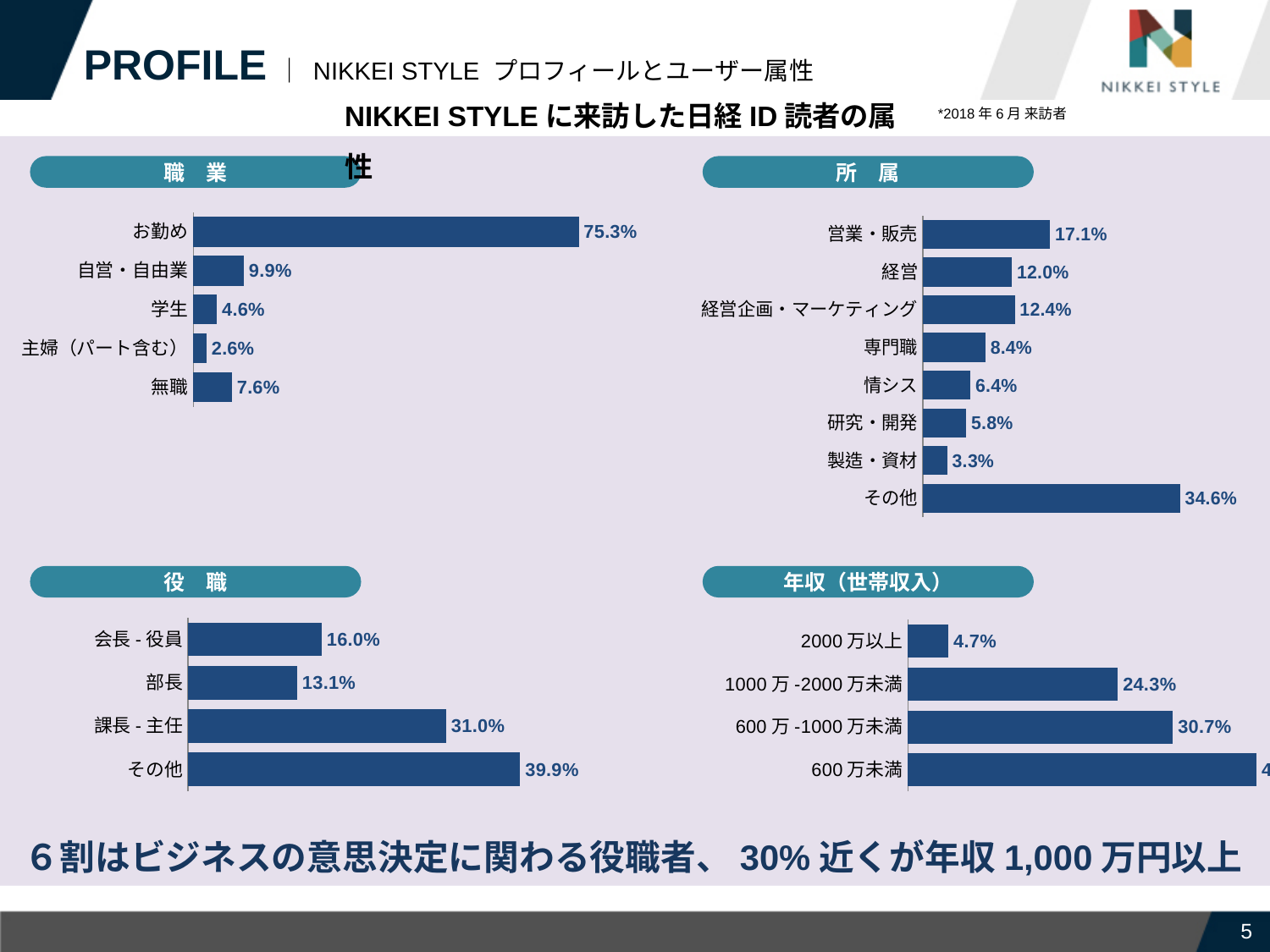

PROFILE｜ NIKKEI STYLE プロフィールとユーザー属性
NIKKEI STYLEに来訪した日経ID読者の属性
*2018年6月 来訪者

職　業
所　属

### Chart

| Category |  |
|---|---|
| 営業・販売 | 0.17126868157491507 |
| 経営 | 0.11989296262574671 |
| 経営企画・マーケティング | 0.12363482933978814 |
| 専門職 | 0.08418644933490262 |
| 情シス | 0.06407363816037841 |
| 研究・開発 | 0.05827763096533499 |
| 製造・資材 | 0.03267526814860874 |
| その他 | 0.34599053985032535 |

### Chart

| Category |  |
|---|---|
| お勤め | 0.7533856306151114 |
| 自営・自由業 | 0.09905122836774176 |
| 学生 | 0.046225168571655734 |
| 主婦（パート含む） | 0.025742907875258868 |
| 無職 | 0.0755950645702322 |
役　職
年収（世帯収入）

### Chart

| Category |  |
|---|---|
| 会長-役員 | 0.16046279229863872 |
| 部長 | 0.13088316937221026 |
| 課長-主任 | 0.3098798605405165 |
| その他 | 0.3987741777886345 |

### Chart

| Category |  |
|---|---|
| 2000万以上 | 0.04701531559523178 |
| 1000万-2000万未満 | 0.24299582439734155 |
| 600万-1000万未満 | 0.3066074554589753 |
| 600万未満 | 0.4033814045484514 |
６割はビジネスの意思決定に関わる役職者、30%近くが年収1,000万円以上